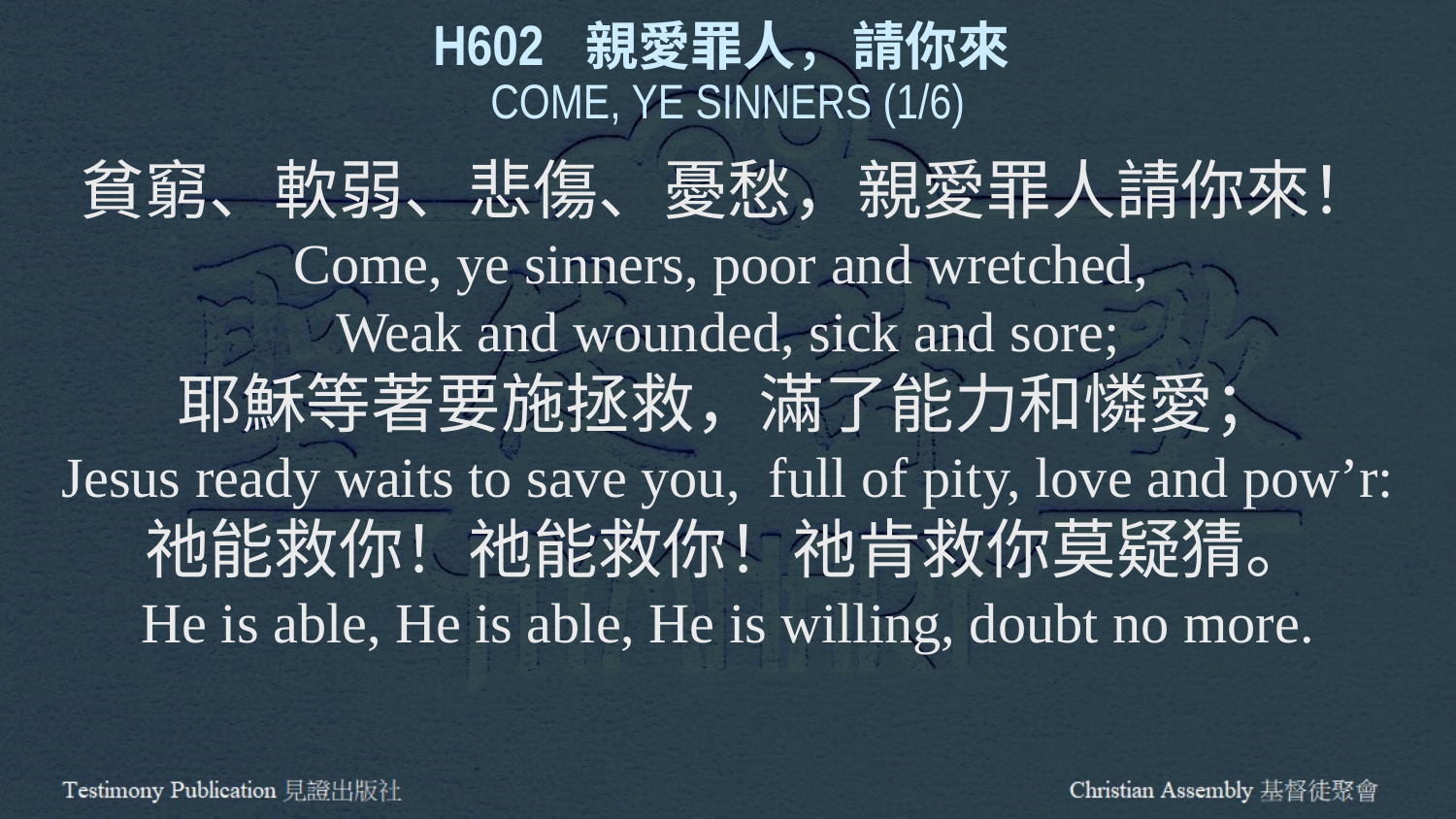

H602  親愛罪人，請你來
COME, YE SINNERS (1/6)
貧窮、軟弱、悲傷、憂愁，親愛罪人請你來！
Come, ye sinners, poor and wretched,
Weak and wounded, sick and sore;
耶穌等著要施拯救，滿了能力和憐愛；
Jesus ready waits to save you,  full of pity, love and pow’r:
祂能救你！祂能救你！祂肯救你莫疑猜。
He is able, He is able, He is willing, doubt no more.